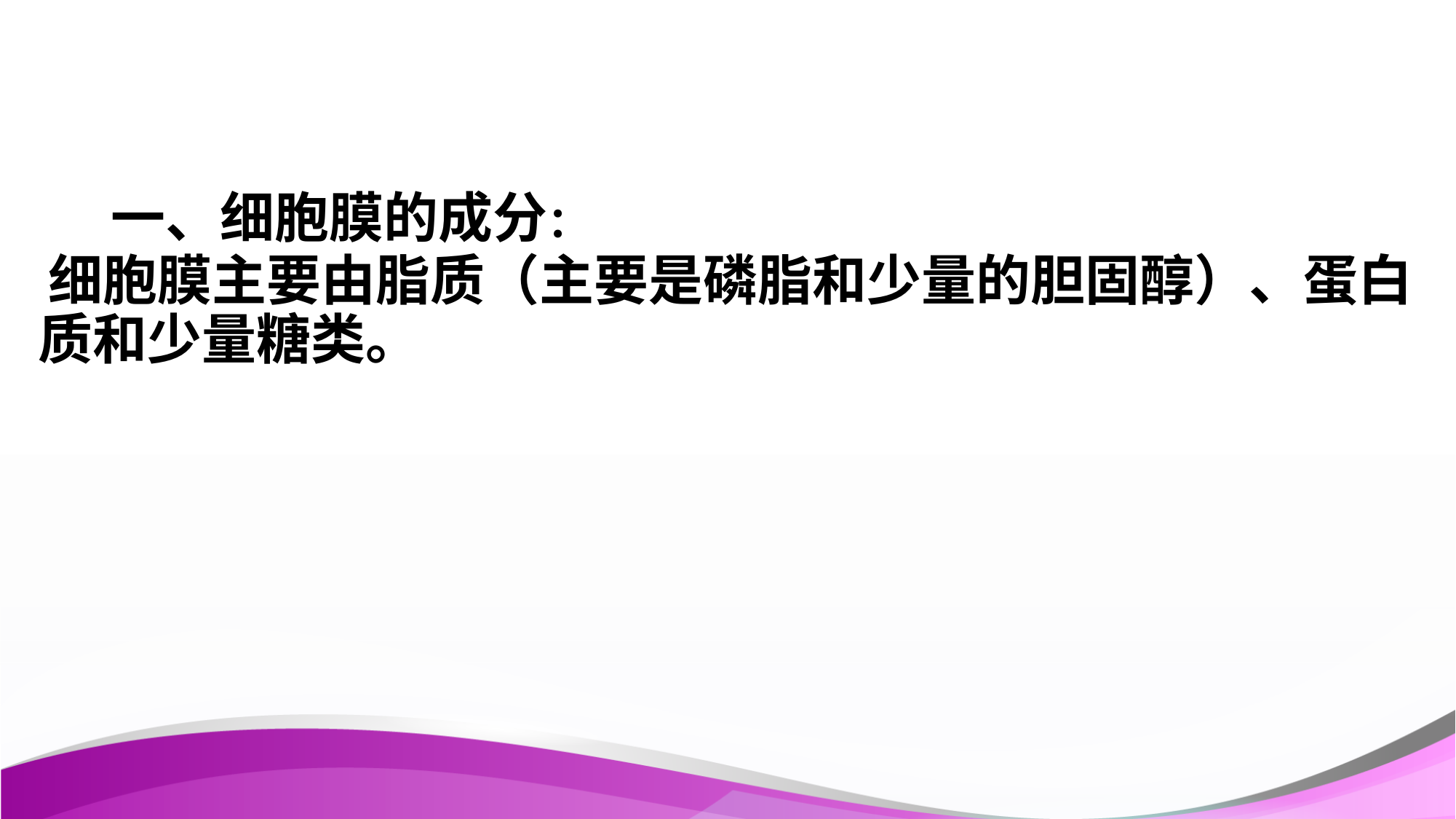

# 一、细胞膜的成分：
  细胞膜主要由脂质（主要是磷脂和少量的胆固醇）、蛋白质和少量糖类。